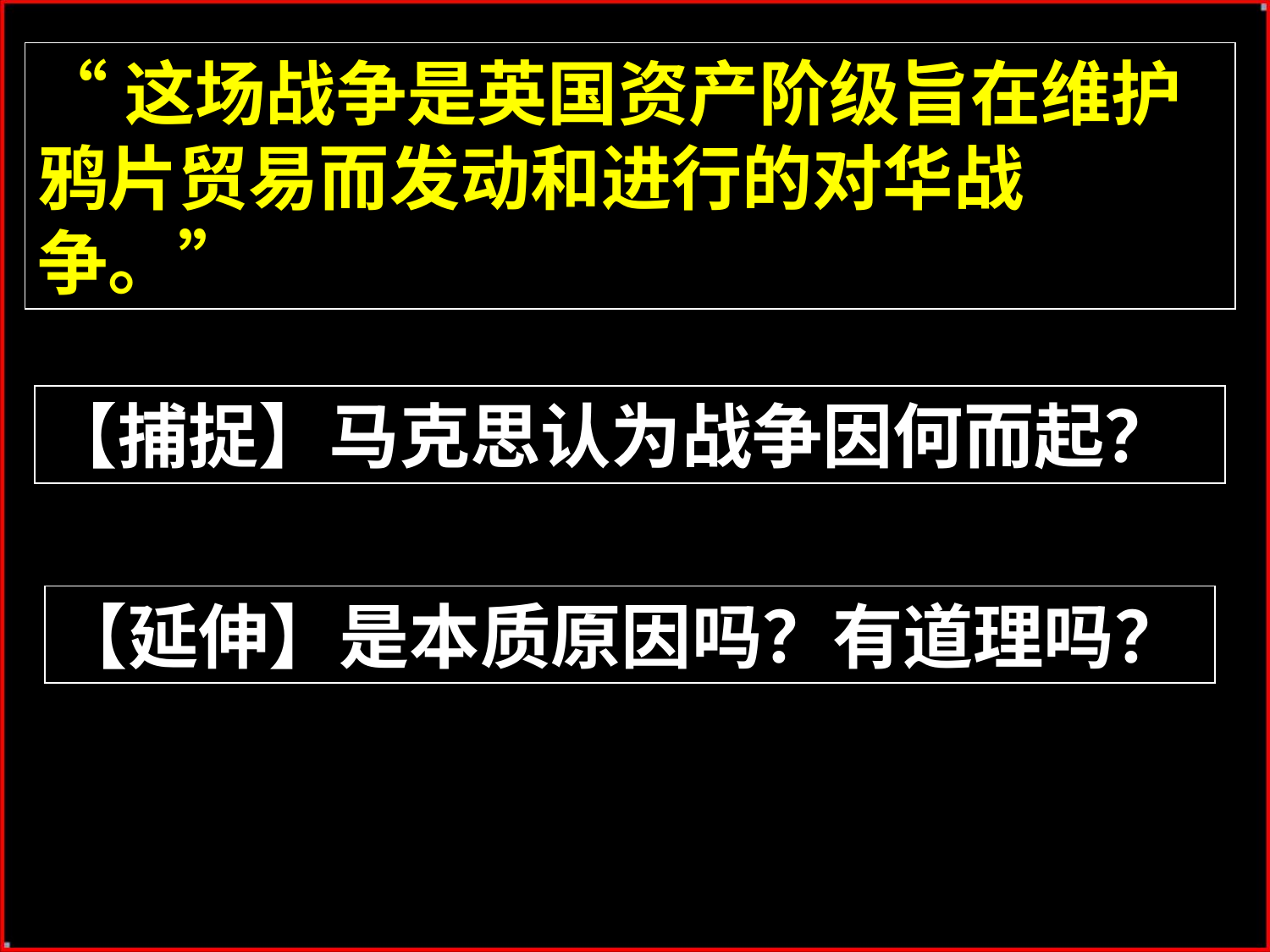

“这场战争是英国资产阶级旨在维护鸦片贸易而发动和进行的对华战争。”
【捕捉】马克思认为战争因何而起？
【延伸】是本质原因吗？有道理吗？